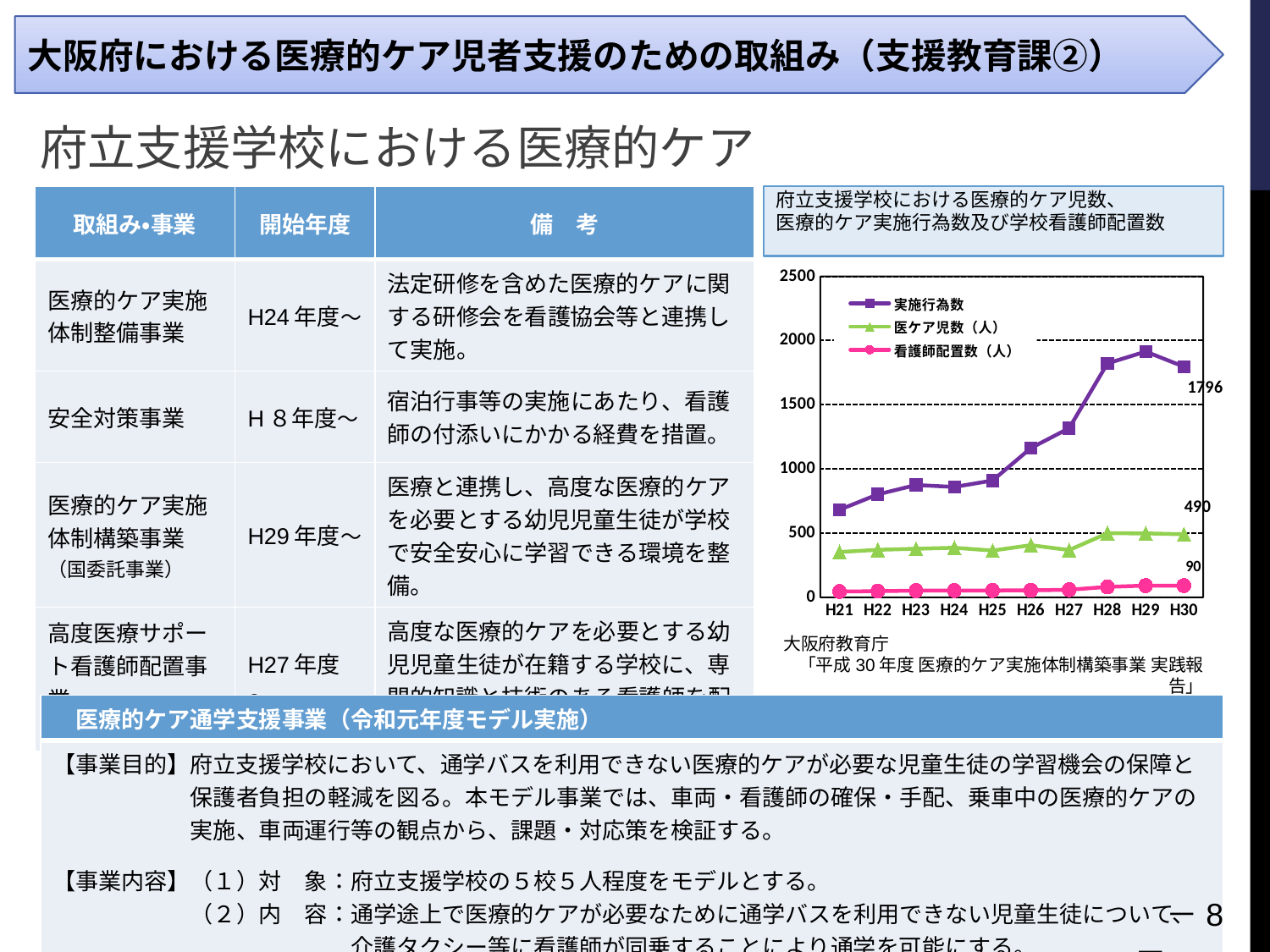

大阪府における医療的ケア児者支援のための取組み（支援教育課②）
府立支援学校における医療的ケア
| 取組み・事業 | 開始年度 | 備　考 |
| --- | --- | --- |
| 医療的ケア実施体制整備事業 | H24年度～ | 法定研修を含めた医療的ケアに関する研修会を看護協会等と連携して実施。 |
| 安全対策事業 | H８年度～ | 宿泊行事等の実施にあたり、看護師の付添いにかかる経費を措置。 |
| 医療的ケア実施体制構築事業 （国委託事業） | H29年度～ | 医療と連携し、高度な医療的ケアを必要とする幼児児童生徒が学校で安全安心に学習できる環境を整備。 |
| 高度医療サポート看護師配置事業 （国委託事業） | H27年度～ | 高度な医療的ケアを必要とする幼児児童生徒が在籍する学校に、専門的知識と技術のある看護師を配置。 |
府立支援学校における医療的ケア児数、
医療的ケア実施行為数及び学校看護師配置数

### Chart

| Category | 実施行為数 | 医ケア児数（人） | 看護師配置数（人） |
|---|---|---|---|
| H21 | 681.0 | 352.0 | 44.0 |
| H22 | 801.0 | 369.0 | 47.0 |
| H23 | 874.0 | 377.0 | 51.0 |
| H24 | 859.0 | 385.0 | 52.0 |
| H25 | 909.0 | 363.0 | 52.0 |
| H26 | 1162.0 | 405.0 | 53.0 |
| H27 | 1317.0 | 367.0 | 58.0 |
| H28 | 1822.0 | 498.0 | 80.0 |
| H29 | 1914.0 | 497.0 | 90.0 |
| H30 | 1796.0 | 490.0 | 90.0 |
大阪府教育庁
「平成30年度 医療的ケア実施体制構築事業 実践報告」
| 医療的ケア通学支援事業（令和元年度モデル実施） |
| --- |
| 【事業目的】府立支援学校において、通学バスを利用できない医療的ケアが必要な児童生徒の学習機会の保障と 　　　　　　保護者負担の軽減を図る。本モデル事業では、車両・看護師の確保・手配、乗車中の医療的ケアの 　　　　　　実施、車両運行等の観点から、課題・対応策を検証する。 【事業内容】（１）対　象：府立支援学校の５校５人程度をモデルとする。 　　　　　　（２）内　容：通学途上で医療的ケアが必要なために通学バスを利用できない児童生徒について、 　　　　　　　　　　　　　介護タクシー等に看護師が同乗することにより通学を可能にする。 |
　－8－